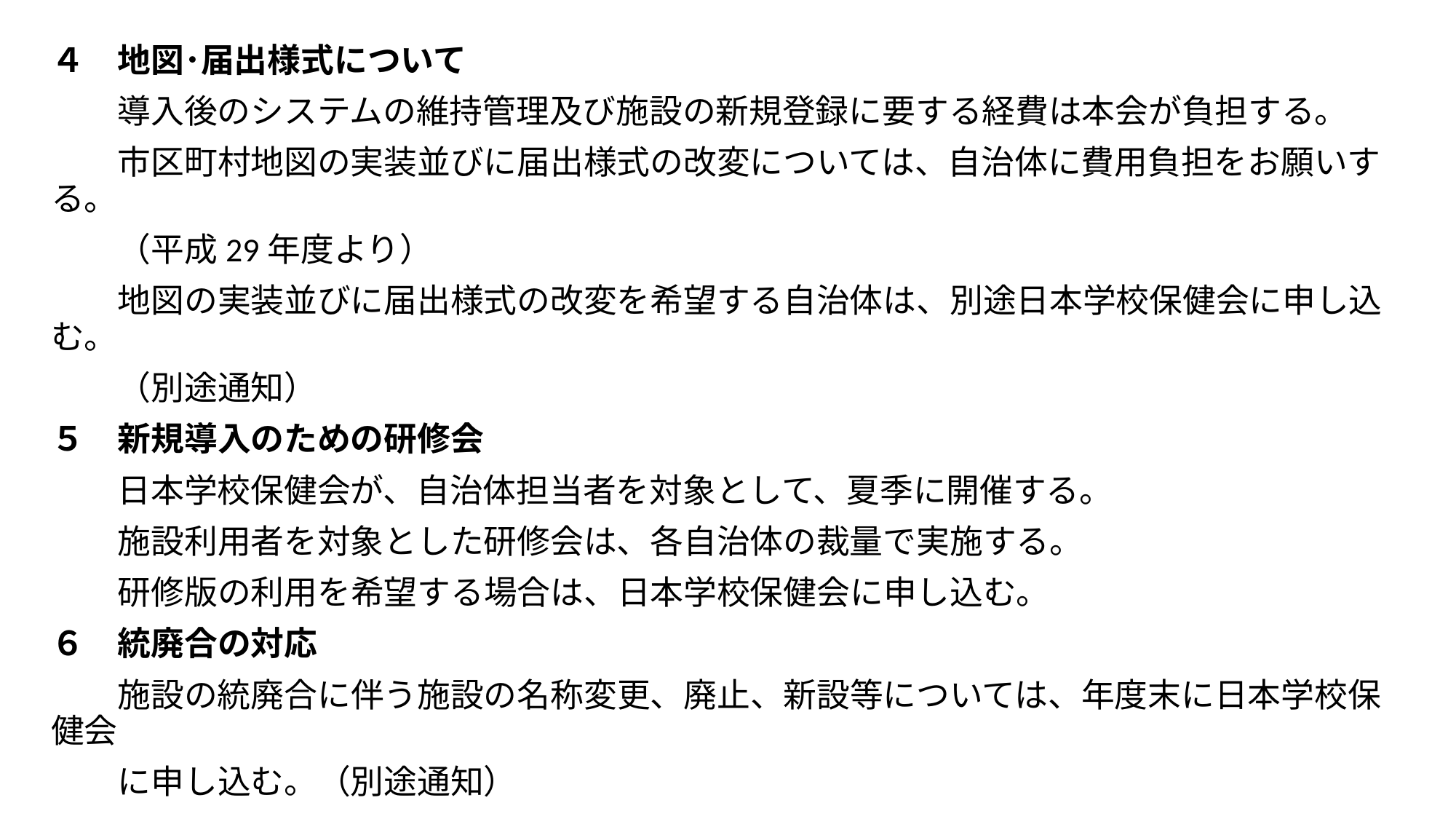

４　地図･届出様式について
　　導入後のシステムの維持管理及び施設の新規登録に要する経費は本会が負担する。
　　市区町村地図の実装並びに届出様式の改変については、自治体に費用負担をお願いする。
　　（平成29年度より）
　　地図の実装並びに届出様式の改変を希望する自治体は、別途日本学校保健会に申し込む。
　　（別途通知）
５　新規導入のための研修会
　　日本学校保健会が、自治体担当者を対象として、夏季に開催する。
　　施設利用者を対象とした研修会は、各自治体の裁量で実施する。
　　研修版の利用を希望する場合は、日本学校保健会に申し込む。
６　統廃合の対応
　　施設の統廃合に伴う施設の名称変更、廃止、新設等については、年度末に日本学校保健会
　　に申し込む。（別途通知）